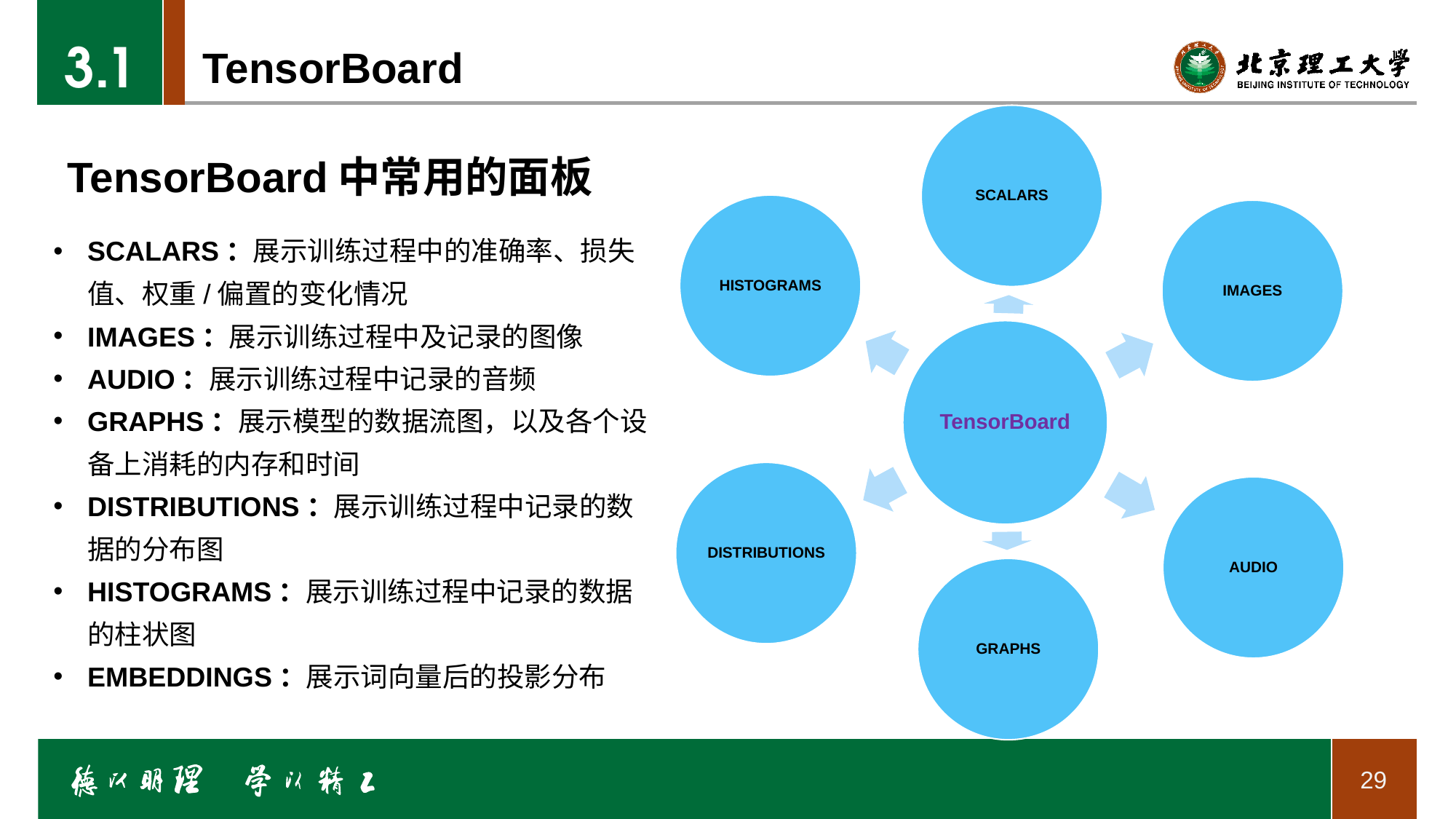

3.1
# TensorBoard
TensorBoard

SCALARS

IMAGES

AUDIO

GRAPHS

DISTRIBUTIONS

HISTOGRAMS
TensorBoard中常用的面板
SCALARS：展示训练过程中的准确率、损失值、权重/偏置的变化情况
IMAGES：展示训练过程中及记录的图像
AUDIO：展示训练过程中记录的音频
GRAPHS：展示模型的数据流图，以及各个设备上消耗的内存和时间
DISTRIBUTIONS：展示训练过程中记录的数据的分布图
HISTOGRAMS：展示训练过程中记录的数据的柱状图
EMBEDDINGS：展示词向量后的投影分布